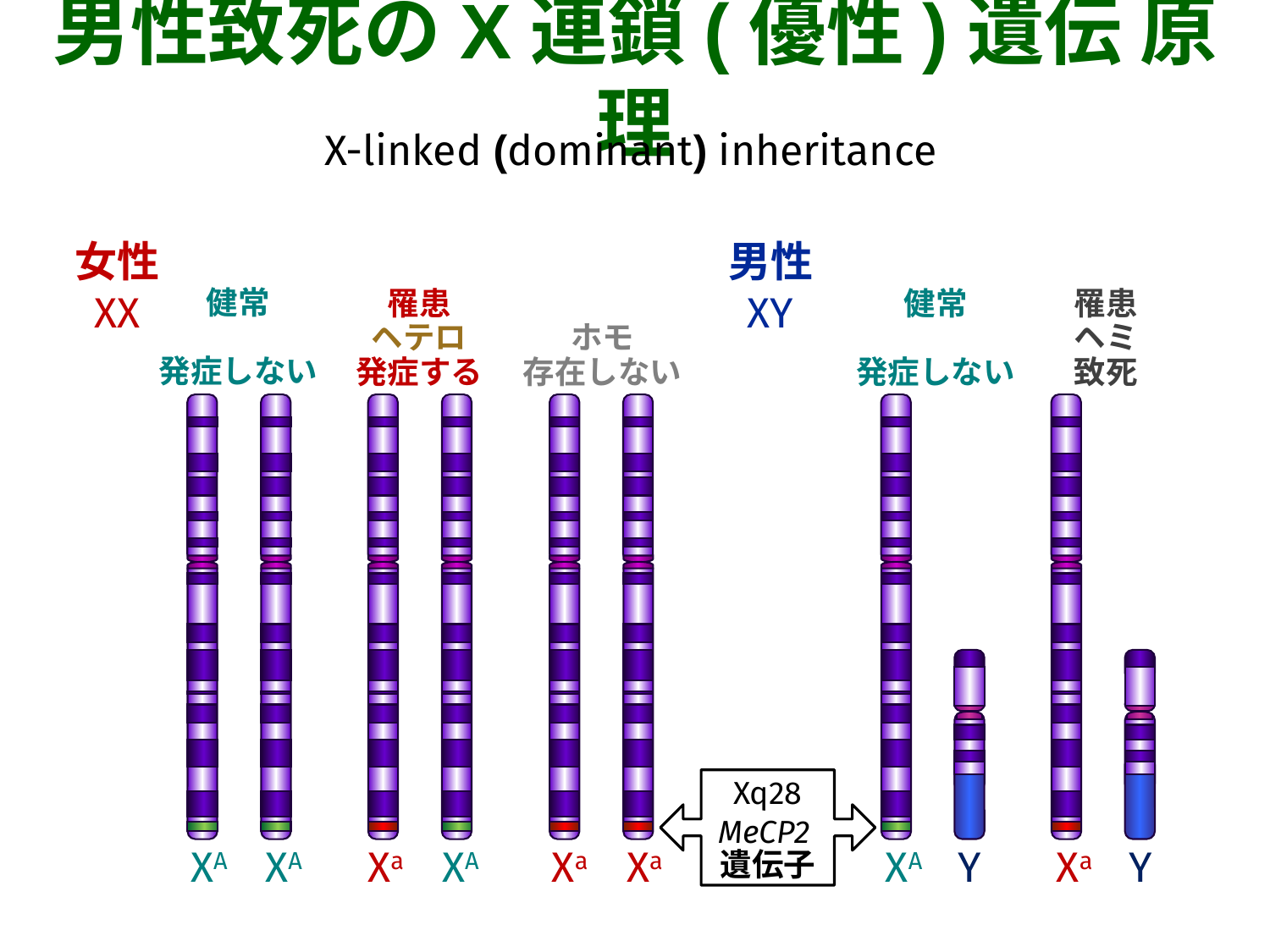

男性致死のX連鎖(優性)遺伝 原理

X-linked (dominant) inheritance
女性
XX
男性
XY
健常

発症しない
罹患
ヘテロ
発症する

ホモ
存在しない
健常

発症しない
罹患
ヘミ
致死

Xq28
MeCP2遺伝子

XA
XA
Xa
XA
Xa
Xa
XA
Y
Xa
Y